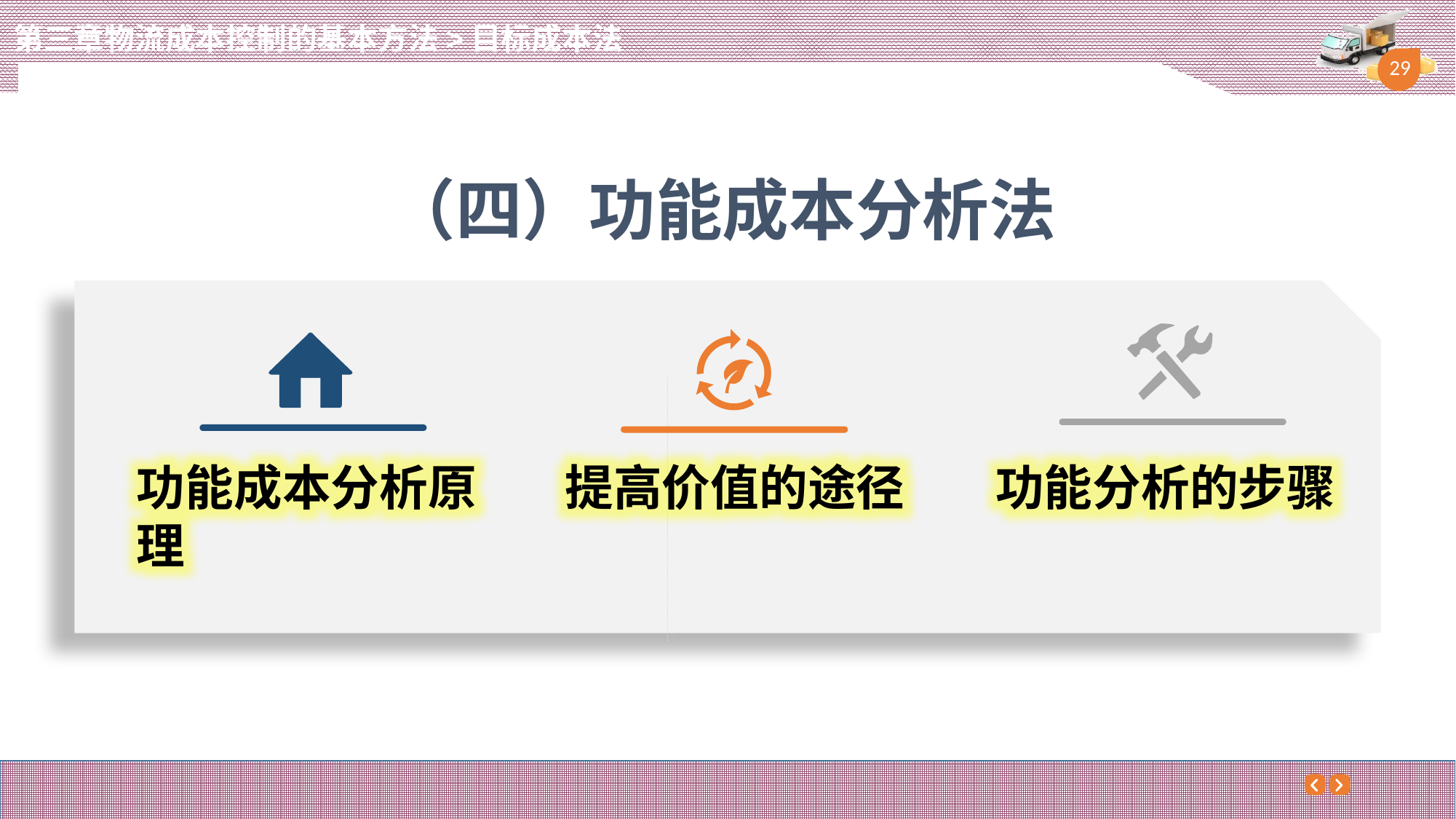

第三章物流成本控制的基本方法>目标成本法
（四）功能成本分析法

提高价值的途径
功能分析的步骤
功能成本分析原理